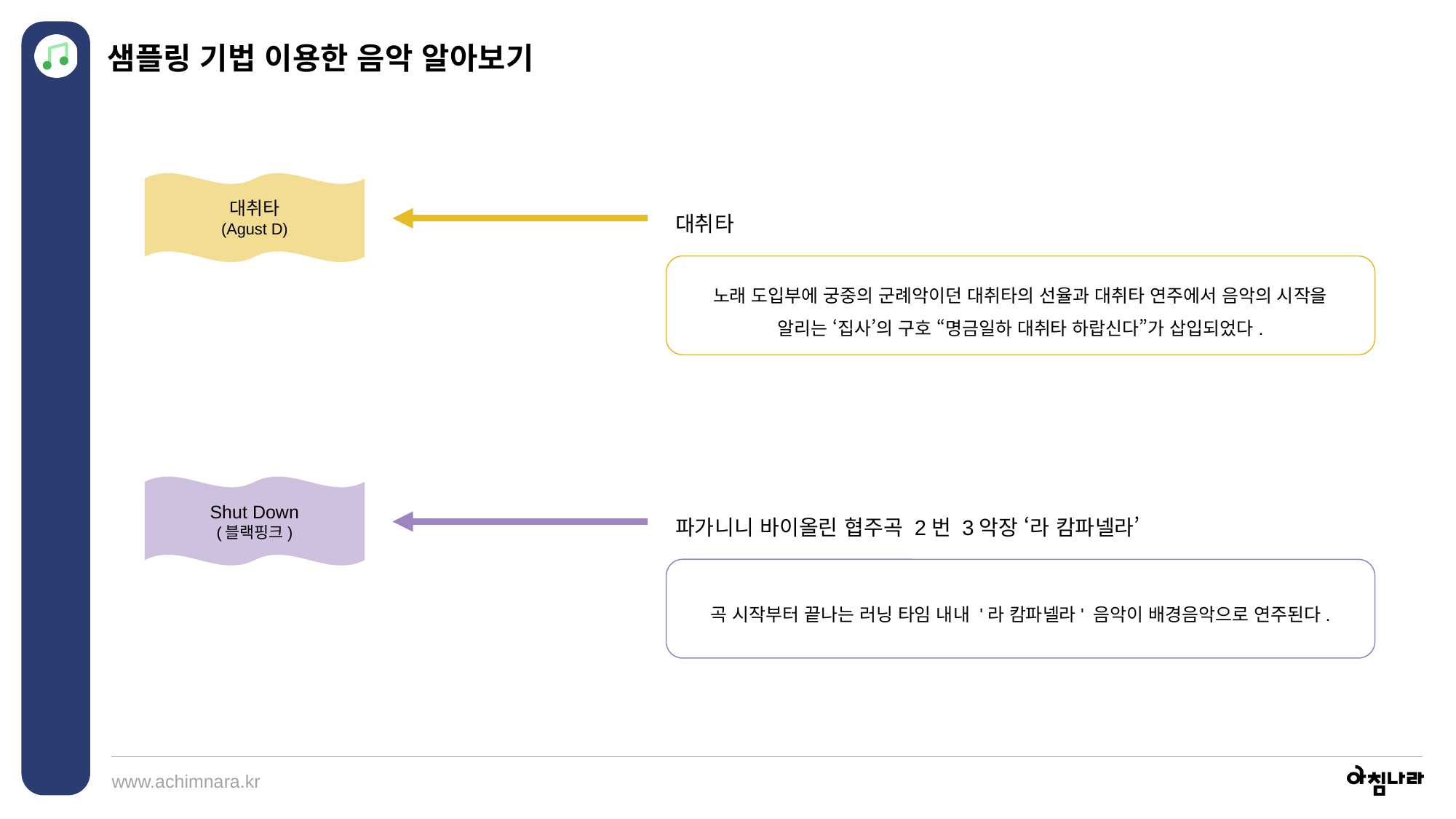

샘플링 기법 이용한 음악 알아보기
대취타
(Agust D)
대취타

노래 도입부에 궁중의 군례악이던 대취타의 선율과 대취타 연주에서 음악의 시작을 알리는 ‘집사’의 구호 “명금일하 대취타 하랍신다”가 삽입되었다.
Shut Down
(블랙핑크)
파가니니 바이올린 협주곡 2번 3악장 ‘라 캄파넬라’

곡 시작부터 끝나는 러닝 타임 내내 '라 캄파넬라' 음악이 배경음악으로 연주된다.